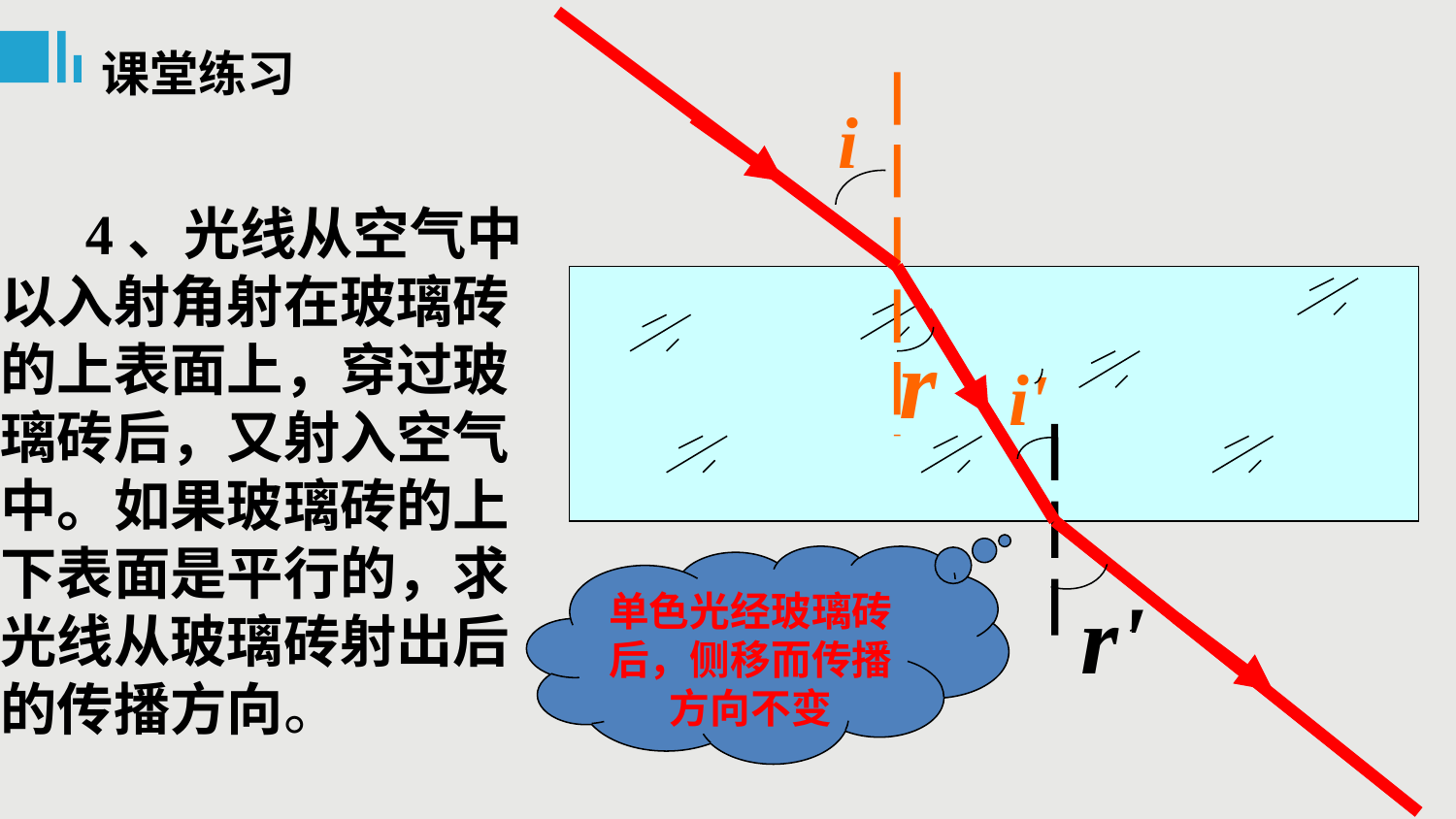

课堂练习

i

      4、光线从空气中以入射角射在玻璃砖的上表面上，穿过玻璃砖后，又射入空气中。如果玻璃砖的上下表面是平行的，求光线从玻璃砖射出后的传播方向。

r

i'

单色光经玻璃砖后，侧移而传播方向不变

r'